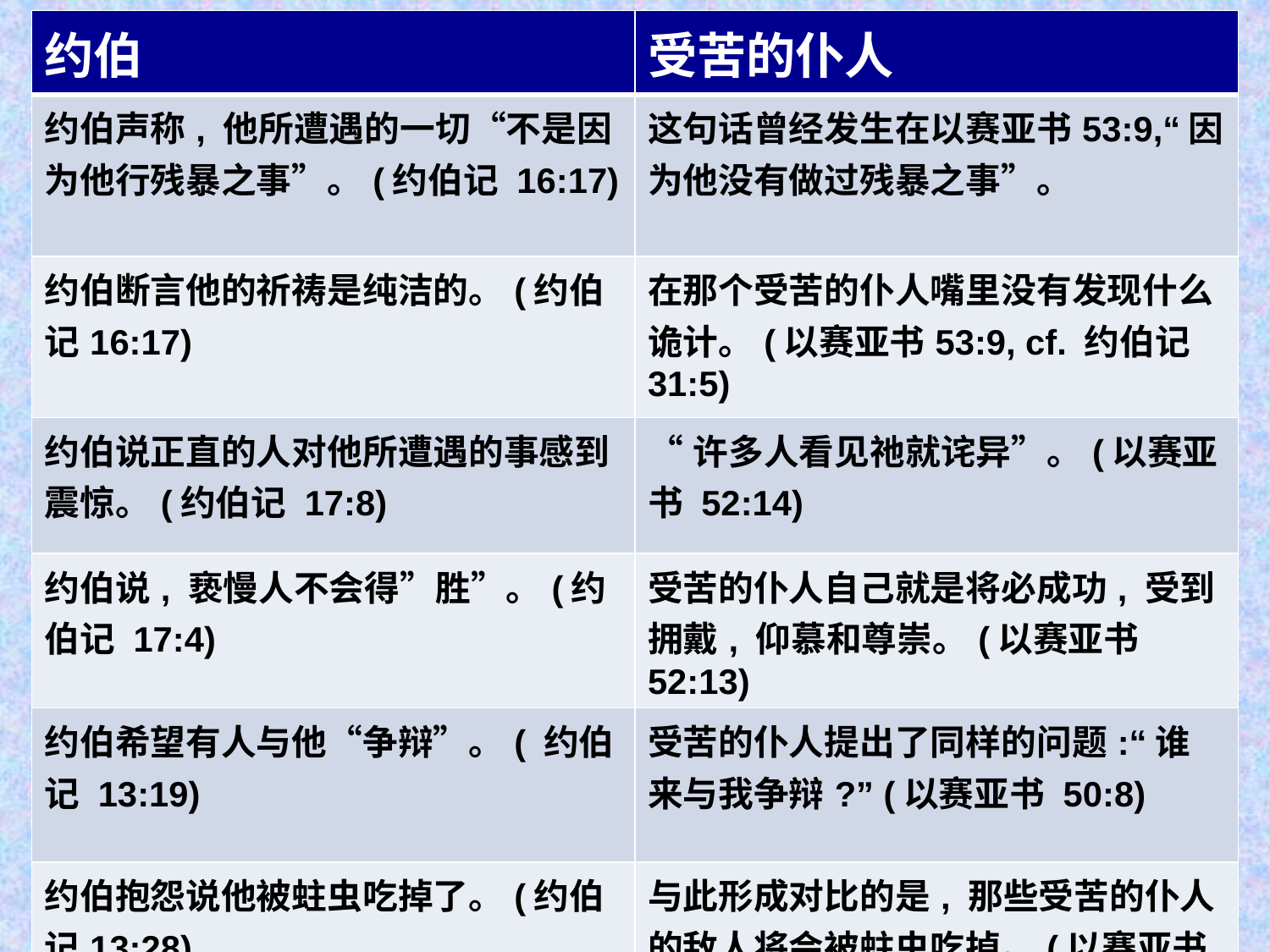

| 约伯 | 受苦的仆人 |
| --- | --- |
| 约伯声称, 他所遭遇的一切“不是因为他行残暴之事”。(约伯记 16:17) | 这句话曾经发生在以赛亚书53:9,“因为他没有做过残暴之事”。 |
| 约伯断言他的祈祷是纯洁的。(约伯记16:17) | 在那个受苦的仆人嘴里没有发现什么诡计。(以赛亚书53:9, cf. 约伯记 31:5) |
| 约伯说正直的人对他所遭遇的事感到震惊。(约伯记 17:8) | “许多人看见祂就诧异”。(以赛亚书 52:14) |
| 约伯说, 亵慢人不会得”胜”。(约伯记 17:4) | 受苦的仆人自己就是将必成功, 受到拥戴, 仰慕和尊崇。(以赛亚书 52:13) |
| 约伯希望有人与他“争辩”。( 约伯记 13:19) | 受苦的仆人提出了同样的问题:“谁来与我争辩?” (以赛亚书 50:8) |
| 约伯抱怨说他被蛀虫吃掉了。(约伯记13:28) | 与此形成对比的是, 那些受苦的仆人的敌人将会被蛀虫吃掉。(以赛亚书50:9) |
| 约伯将自己的案件交给上帝。(约伯记 16:19) | 受苦的仆人也是如此。(以赛亚书 49:4) |
214